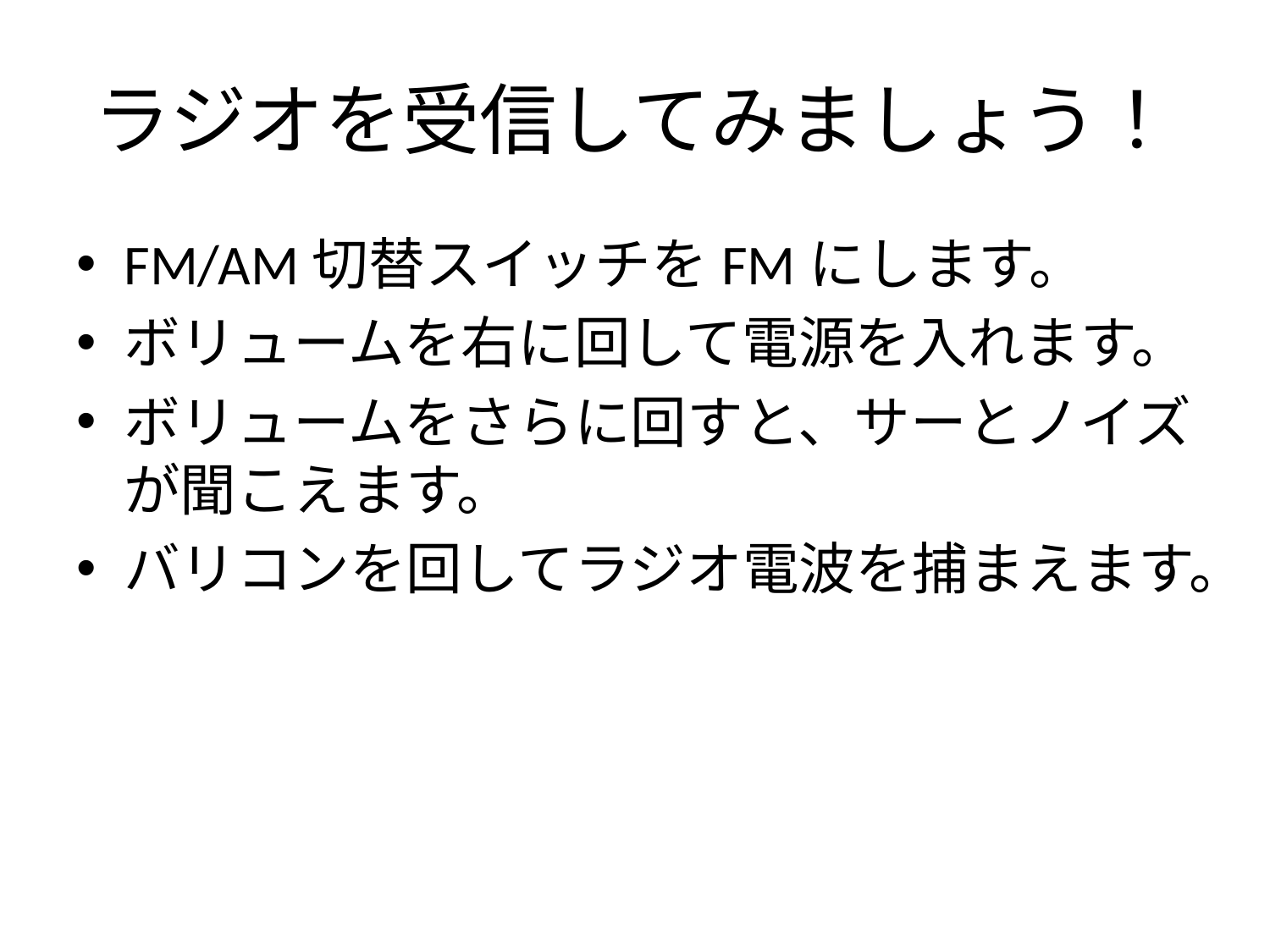

# ラジオを受信してみましょう！
FM/AM切替スイッチをFMにします。
ボリュームを右に回して電源を入れます。
ボリュームをさらに回すと、サーとノイズが聞こえます。
バリコンを回してラジオ電波を捕まえます。